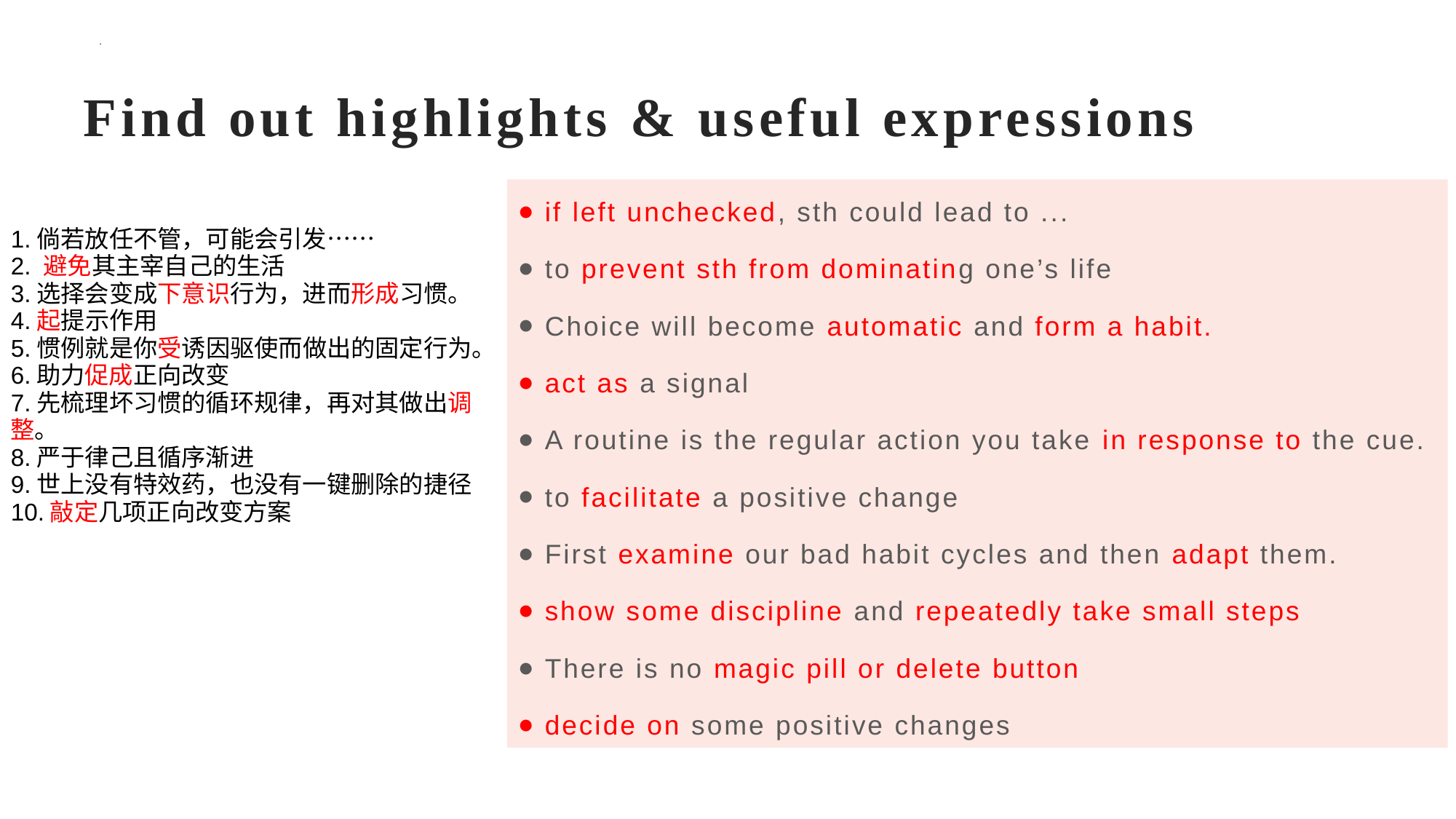

# Find out highlights & useful expressions
if left unchecked, sth could lead to ...
to prevent sth from dominating one’s life
Choice will become automatic and form a habit.
act as a signal
A routine is the regular action you take in response to the cue.
to facilitate a positive change
First examine our bad habit cycles and then adapt them.
show some discipline and repeatedly take small steps
There is no magic pill or delete button
decide on some positive changes
1.倘若放任不管，可能会引发……
2. 避免其主宰自己的生活
3.选择会变成下意识行为，进而形成习惯。
4.起提示作用
5.惯例就是你受诱因驱使而做出的固定行为。
6.助力促成正向改变
7.先梳理坏习惯的循环规律，再对其做出调整。
8.严于律己且循序渐进
9.世上没有特效药，也没有一键删除的捷径
10.敲定几项正向改变方案